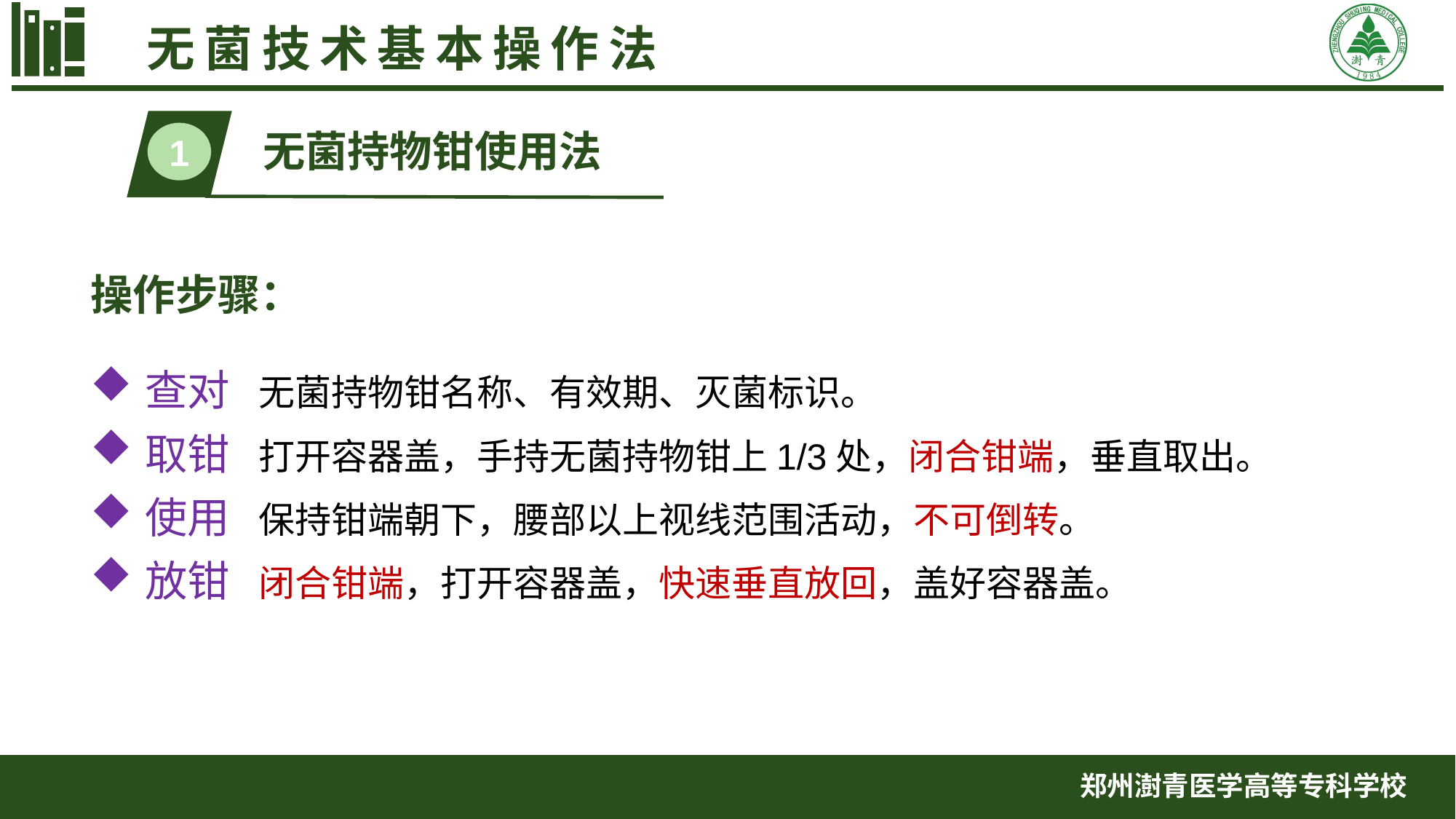

无菌技术基本操作法

1
无菌持物钳使用法
操作步骤：

查对   无菌持物钳名称、有效期、灭菌标识。
取钳   打开容器盖，手持无菌持物钳上1/3处，闭合钳端，垂直取出。
使用   保持钳端朝下，腰部以上视线范围活动，不可倒转。
放钳   闭合钳端，打开容器盖，快速垂直放回，盖好容器盖。
郑州澍青医学高等专科学校